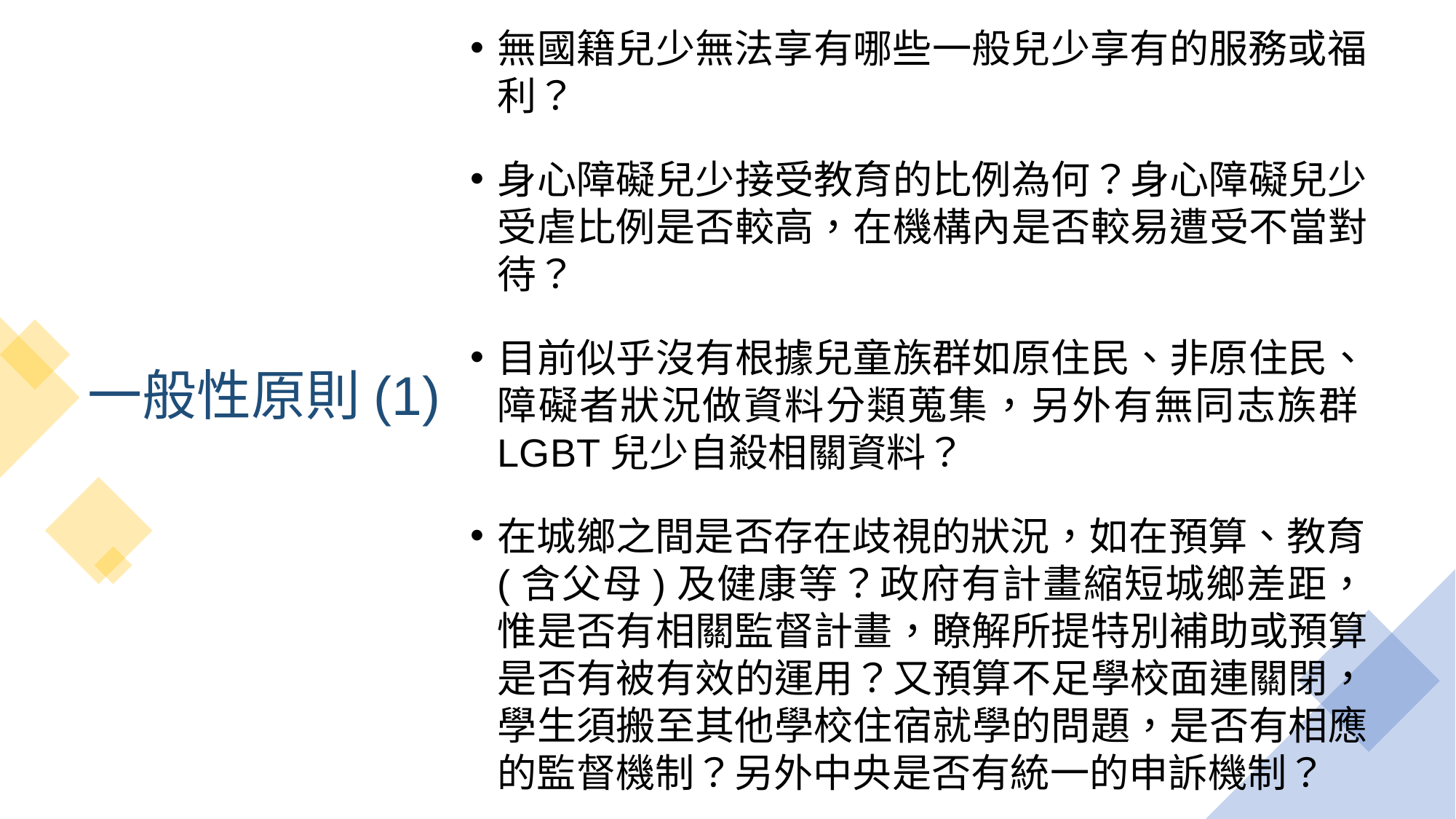

# 一般性原則(1)
無國籍兒少無法享有哪些一般兒少享有的服務或福利？
身心障礙兒少接受教育的比例為何？身心障礙兒少受虐比例是否較高，在機構內是否較易遭受不當對待？
目前似乎沒有根據兒童族群如原住民、非原住民、障礙者狀況做資料分類蒐集，另外有無同志族群LGBT兒少自殺相關資料？
在城鄉之間是否存在歧視的狀況，如在預算、教育(含父母)及健康等？政府有計畫縮短城鄉差距，惟是否有相關監督計畫，瞭解所提特別補助或預算是否有被有效的運用？又預算不足學校面連關閉，學生須搬至其他學校住宿就學的問題，是否有相應的監督機制？另外中央是否有統一的申訴機制？